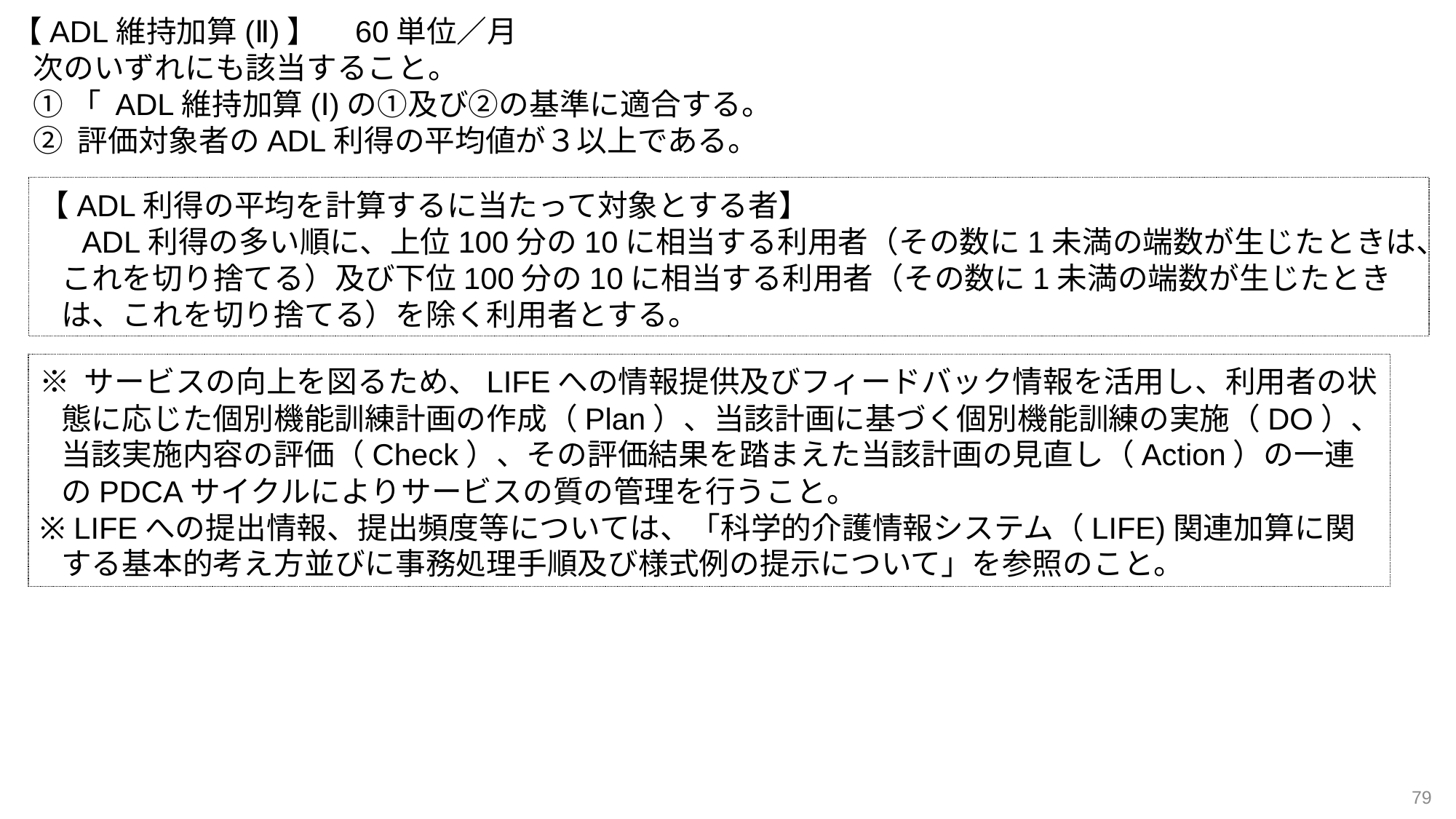

【ADL維持加算(Ⅱ)】　60単位／月
次のいずれにも該当すること。
①「 ADL維持加算(Ⅰ)の①及び②の基準に適合する。
② 評価対象者のADL利得の平均値が３以上である。
【ADL利得の平均を計算するに当たって対象とする者】
ADL利得の多い順に、上位100分の10に相当する利用者（その数に1未満の端数が生じたときは、これを切り捨てる）及び下位100分の10に相当する利用者（その数に1未満の端数が生じたときは、これを切り捨てる）を除く利用者とする。
※ サービスの向上を図るため、LIFEへの情報提供及びフィードバック情報を活用し、利用者の状態に応じた個別機能訓練計画の作成（Plan）、当該計画に基づく個別機能訓練の実施（DO）、当該実施内容の評価（Check）、その評価結果を踏まえた当該計画の見直し（Action）の一連のPDCAサイクルによりサービスの質の管理を行うこと。
※ LIFEへの提出情報、提出頻度等については、「科学的介護情報システム（LIFE)関連加算に関する基本的考え方並びに事務処理手順及び様式例の提示について」を参照のこと。
79